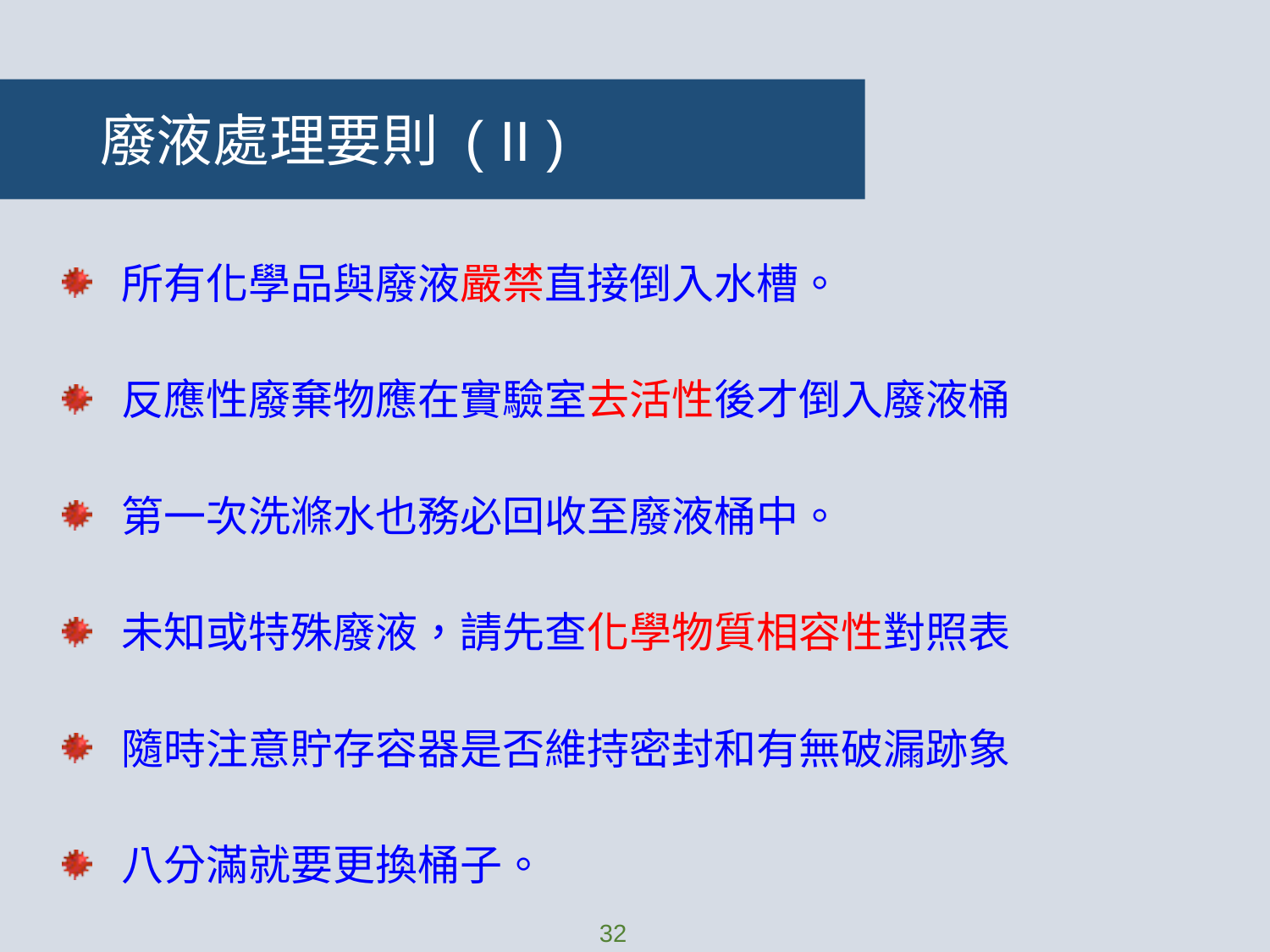

# 廢液處理要則 ( II )
  所有化學品與廢液嚴禁直接倒入水槽。

  反應性廢棄物應在實驗室去活性後才倒入廢液桶

  第一次洗滌水也務必回收至廢液桶中。

  未知或特殊廢液，請先查化學物質相容性對照表

  隨時注意貯存容器是否維持密封和有無破漏跡象

  八分滿就要更換桶子。

  存放位置是否遠離火源及電源。